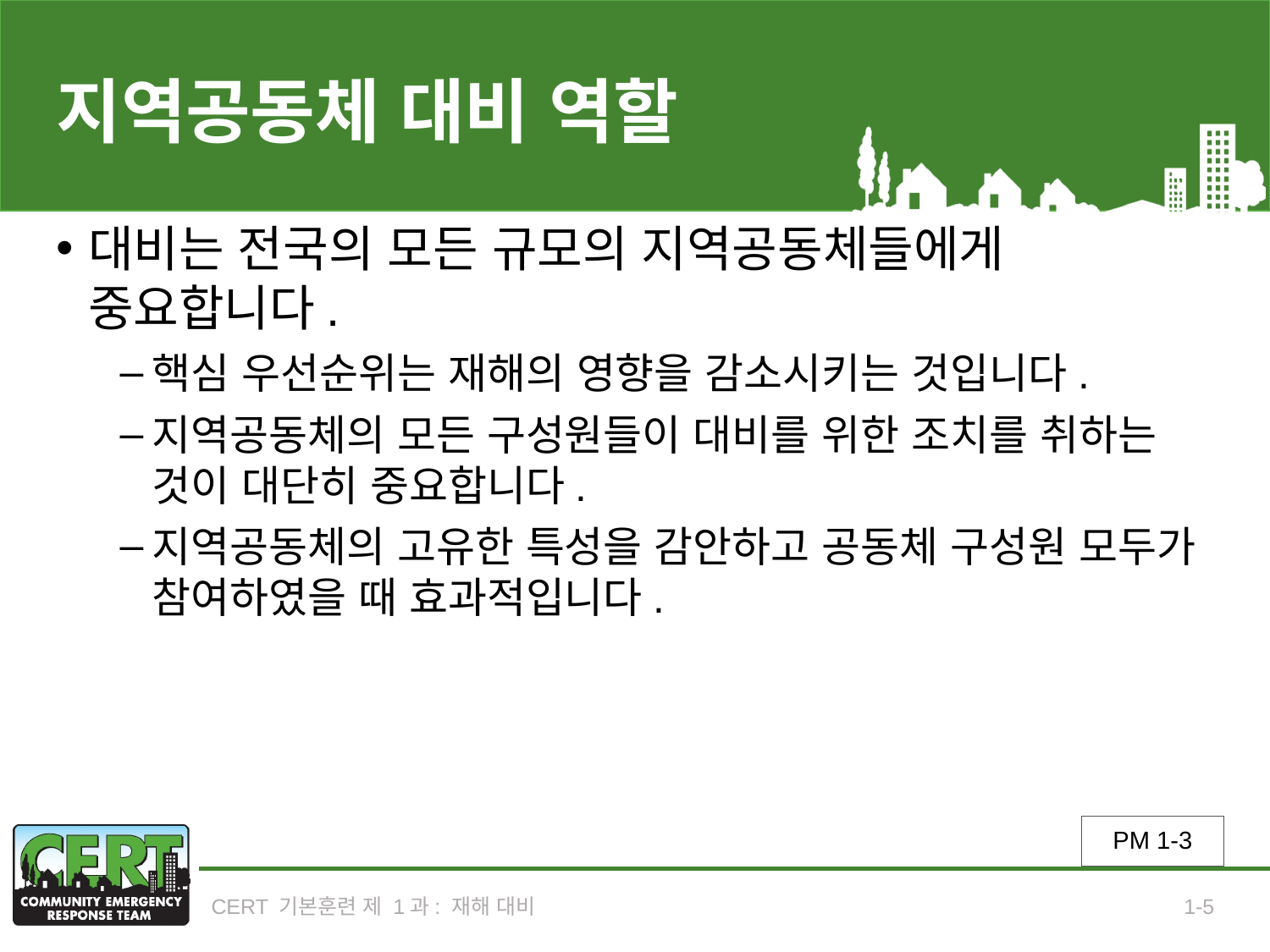

# 지역공동체 대비 역할
대비는 전국의 모든 규모의 지역공동체들에게 중요합니다.
핵심 우선순위는 재해의 영향을 감소시키는 것입니다.
지역공동체의 모든 구성원들이 대비를 위한 조치를 취하는 것이 대단히 중요합니다.
지역공동체의 고유한 특성을 감안하고 공동체 구성원 모두가 참여하였을 때 효과적입니다.
PM 1-3
CERT 기본훈련 제 1과: 재해 대비
1-5